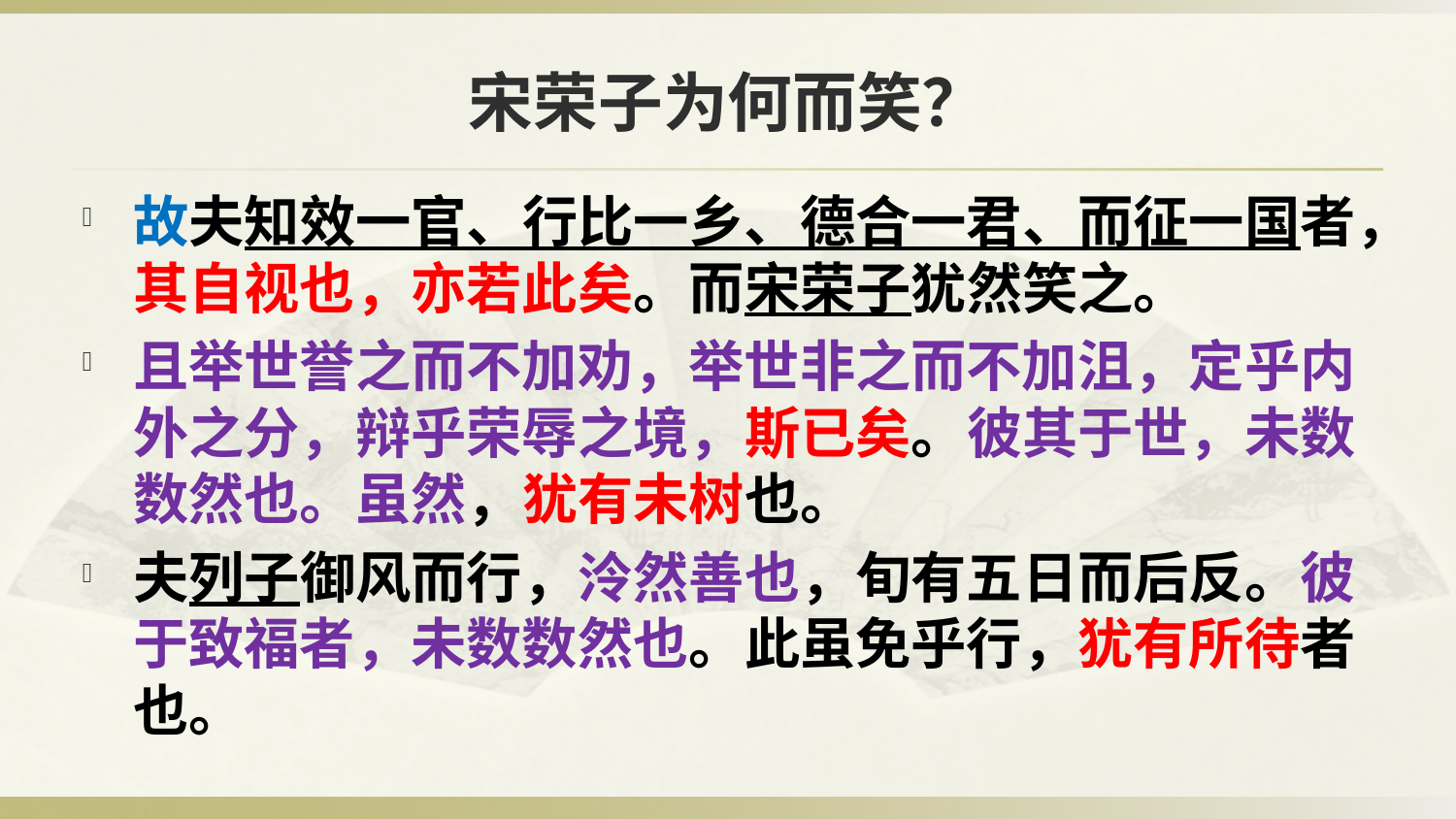

# 宋荣子为何而笑？
故夫知效一官、行比一乡、德合一君、而征一国者，其自视也，亦若此矣。而宋荣子犹然笑之。
且举世誉之而不加劝，举世非之而不加沮，定乎内外之分，辩乎荣辱之境，斯已矣。彼其于世，未数数然也。虽然，犹有未树也。
夫列子御风而行，泠然善也，旬有五日而后反。彼于致福者，未数数然也。此虽免乎行，犹有所待者也。